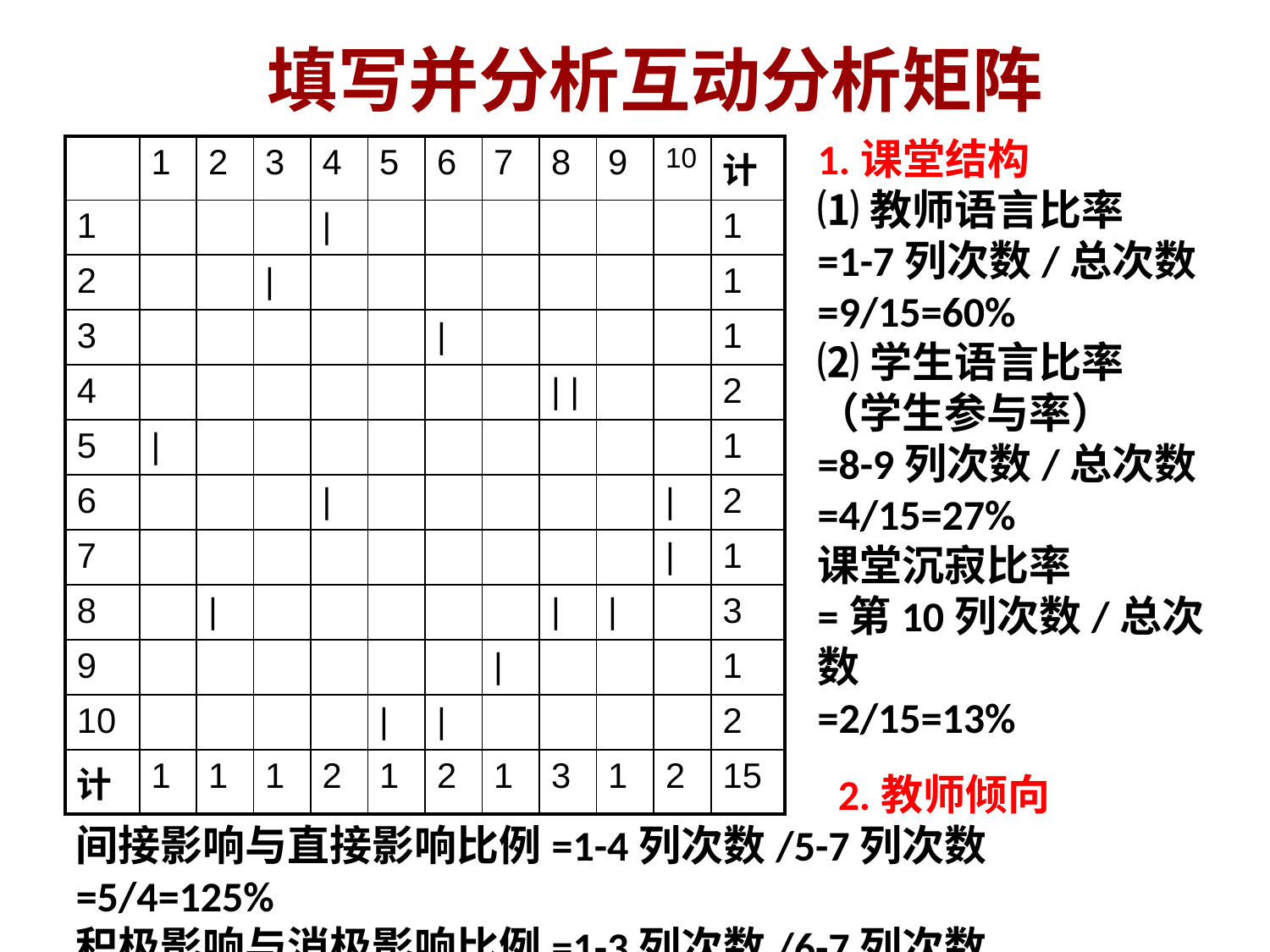

填写并分析互动分析矩阵
1.课堂结构
⑴教师语言比率
=1-7列次数/总次数
=9/15=60%
⑵学生语言比率
（学生参与率）
=8-9列次数/总次数=4/15=27%
课堂沉寂比率
=第10列次数/总次数
=2/15=13%
|  | 1 | 2 | 3 | 4 | 5 | 6 | 7 | 8 | 9 | 10 | 计 |
| --- | --- | --- | --- | --- | --- | --- | --- | --- | --- | --- | --- |
| 1 |  |  |  | | |  |  |  |  |  |  | 1 |
| 2 |  |  | | |  |  |  |  |  |  |  | 1 |
| 3 |  |  |  |  |  | | |  |  |  |  | 1 |
| 4 |  |  |  |  |  |  |  | | | |  |  | 2 |
| 5 | | |  |  |  |  |  |  |  |  |  | 1 |
| 6 |  |  |  | | |  |  |  |  |  | | | 2 |
| 7 |  |  |  |  |  |  |  |  |  | | | 1 |
| 8 |  | | |  |  |  |  |  | | | | |  | 3 |
| 9 |  |  |  |  |  |  | | |  |  |  | 1 |
| 10 |  |  |  |  | | | | |  |  |  |  | 2 |
| 计 | 1 | 1 | 1 | 2 | 1 | 2 | 1 | 3 | 1 | 2 | 15 |
						2.教师倾向
间接影响与直接影响比例=1-4列次数/5-7列次数=5/4=125%
积极影响与消极影响比例=1-3列次数/6-7列次数=3/3=100%